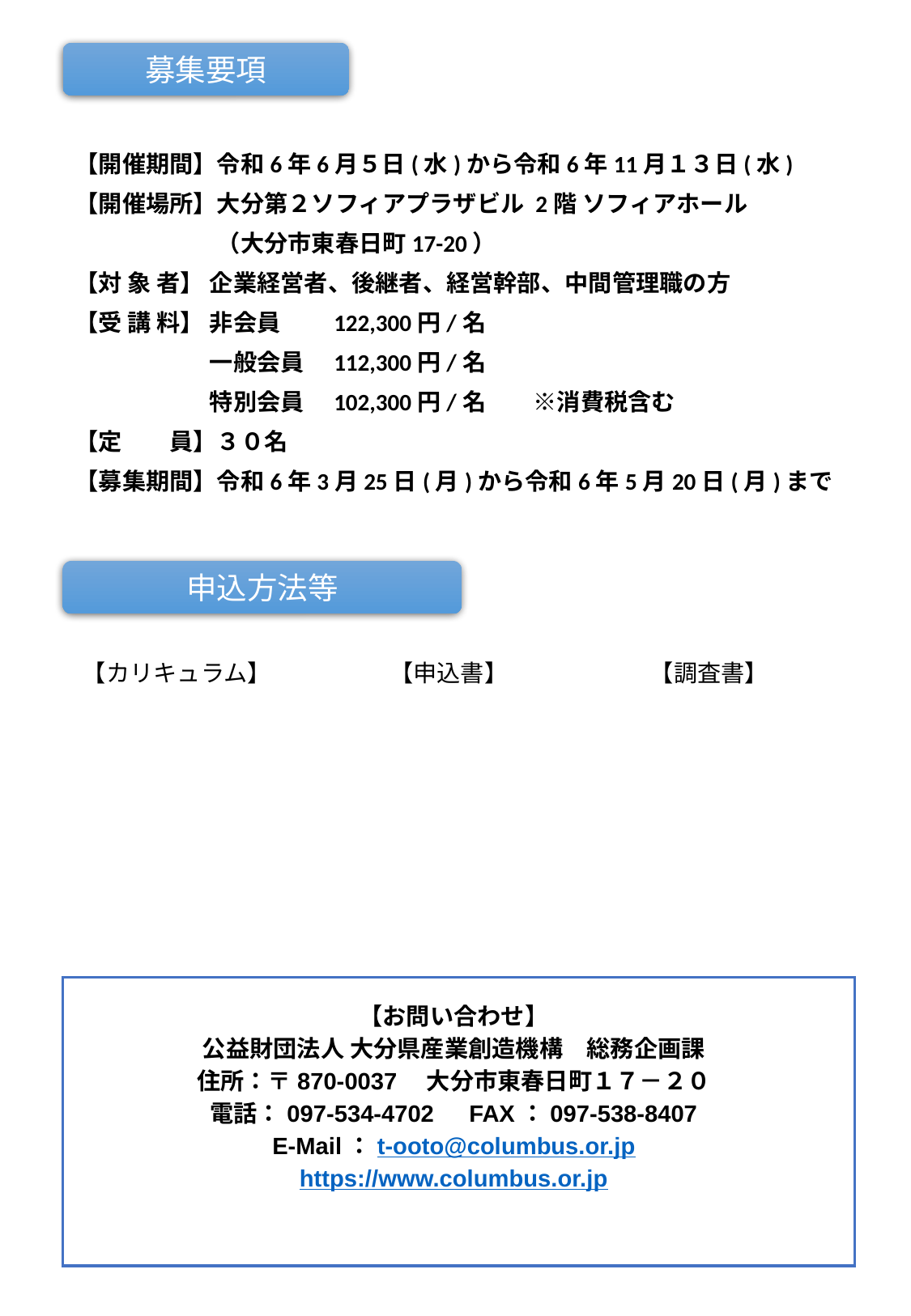

募集要項
# 【開催期間】令和6年6月５日(水)から令和6年11月１３日(水) 【開催場所】大分第２ソフィアプラザビル 2階 ソフィアホール 　　　　　　（大分市東春日町17-20） 【対 象 者】 企業経営者、後継者、経営幹部、中間管理職の方 【受 講 料】 非会員　　122,300円/名 　 　　　　   　一般会員　112,300円/名 　　　　　   特別会員　102,300円/名　　※消費税含む 【定　　員】３０名 【募集期間】令和6年3月25日(月)から令和6年5月20日(月)まで
申込方法等
【カリキュラム】　　　　　【申込書】　　　　　　【調査書】

【お問い合わせ】
公益財団法人 大分県産業創造機構　総務企画課
住所：〒870-0037　大分市東春日町１７－２０
電話：097-534-4702　FAX：097-538-8407
E-Mail：t-ooto@columbus.or.jp
https://www.columbus.or.jp